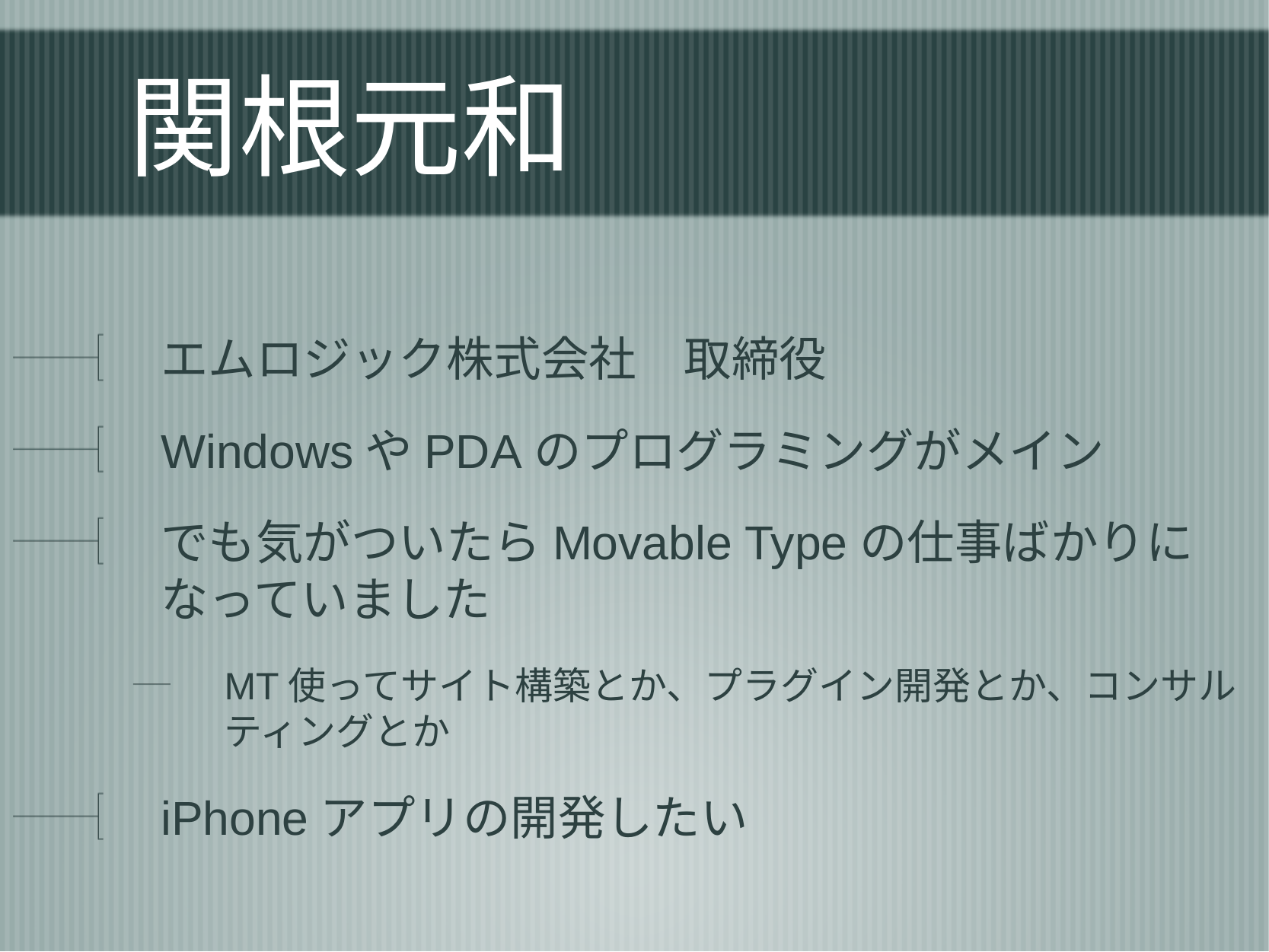

# 関根元和
エムロジック株式会社　取締役
WindowsやPDAのプログラミングがメイン
でも気がついたらMovable Typeの仕事ばかりになっていました
MT使ってサイト構築とか、プラグイン開発とか、コンサルティングとか
iPhoneアプリの開発したい